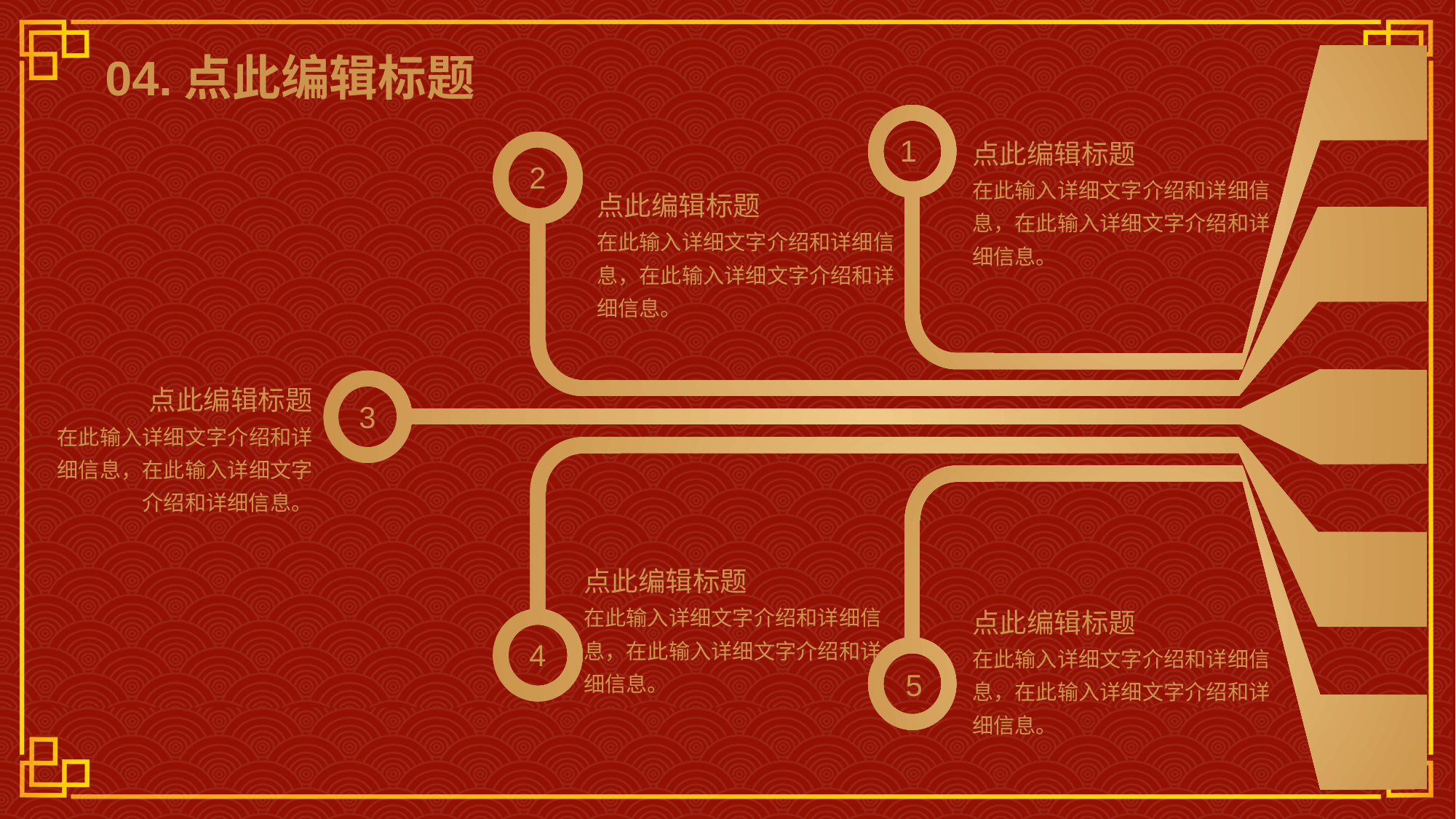

1
04.点此编辑标题
点此编辑标题
在此输入详细文字介绍和详细信息，在此输入详细文字介绍和详细信息。

2
点此编辑标题
在此输入详细文字介绍和详细信息，在此输入详细文字介绍和详细信息。
点此编辑标题
在此输入详细文字介绍和详细信息，在此输入详细文字介绍和详细信息。

3

4

5
点此编辑标题
在此输入详细文字介绍和详细信息，在此输入详细文字介绍和详细信息。
点此编辑标题
在此输入详细文字介绍和详细信息，在此输入详细文字介绍和详细信息。